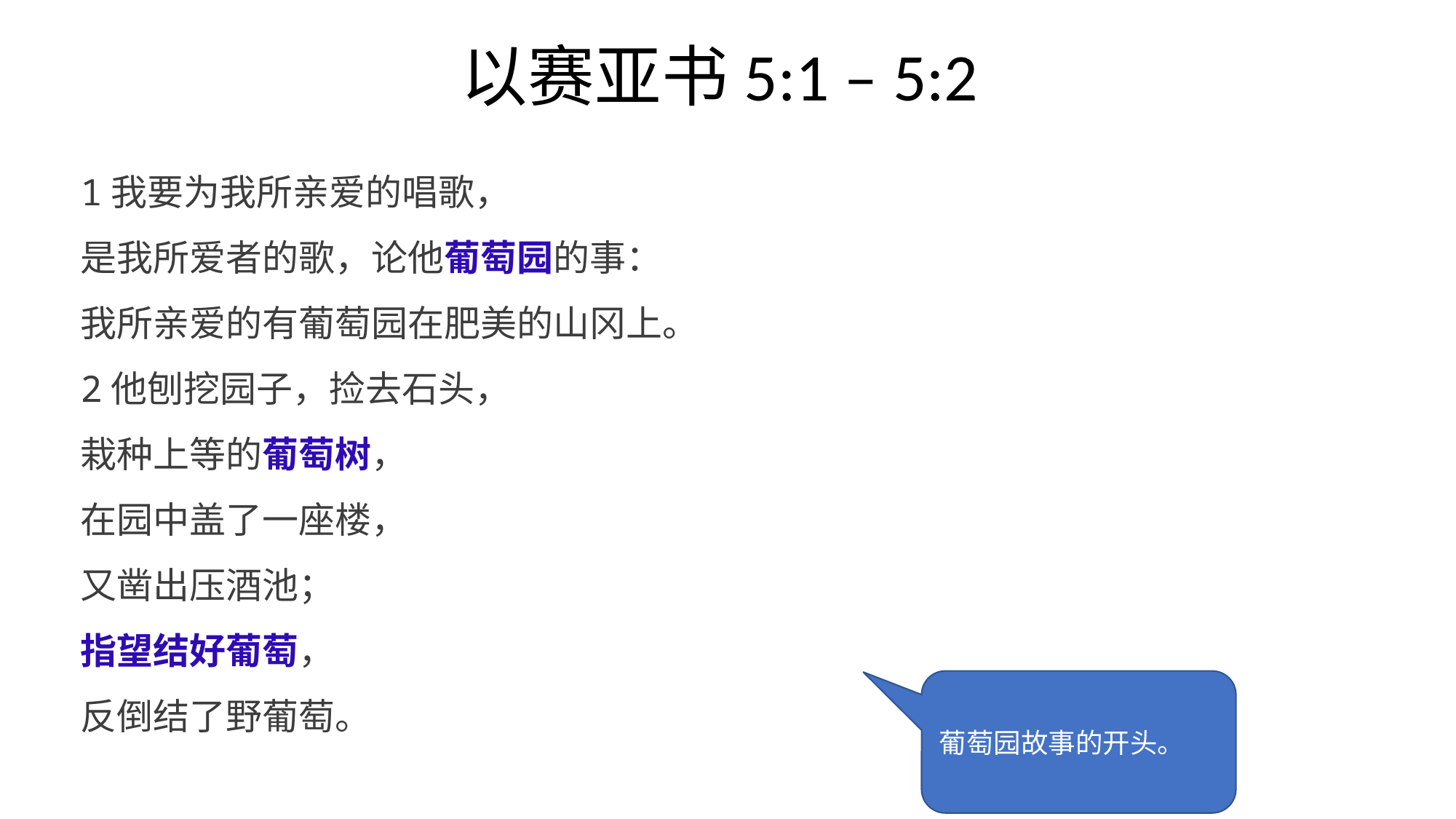

# 以赛亚书5:1 – 5:2
1我要为我所亲爱的唱歌，
是我所爱者的歌，论他葡萄园的事：
我所亲爱的有葡萄园在肥美的山冈上。
2他刨挖园子，捡去石头，
栽种上等的葡萄树，
在园中盖了一座楼，
又凿出压酒池；
指望结好葡萄，
反倒结了野葡萄。
葡萄园故事的开头。